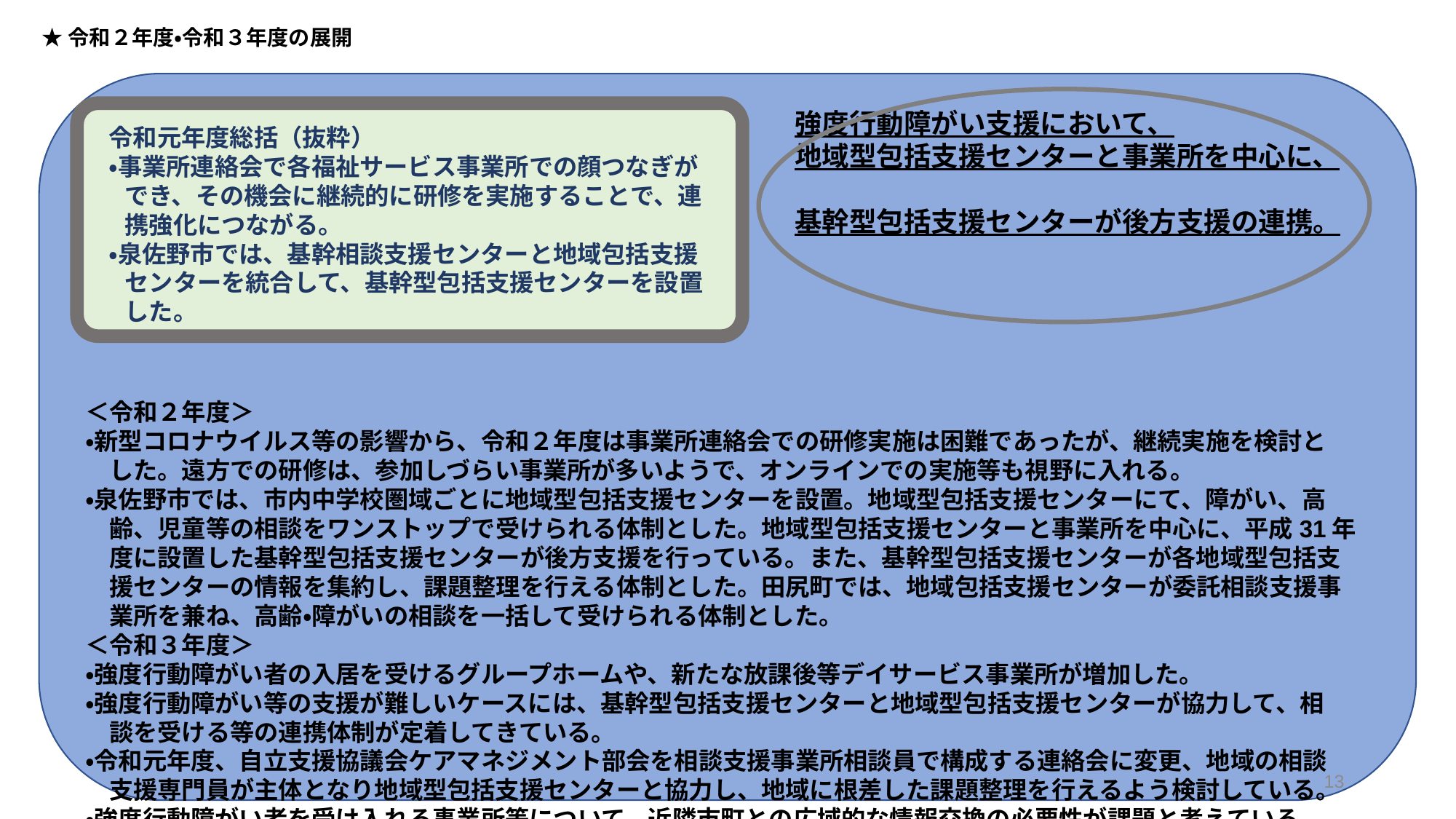

★令和２年度・令和３年度の展開

　　　　　　　　　　　　　　　　　　　　　　　　　　強度行動障がい支援において、
　　　　　　　　　　　　　　　　　　　　　　　　　　地域型包括支援センターと事業所を中心に、
　　　　　　　　　　　　　　　　　　　　　　　　　　基幹型包括支援センターが後方支援の連携。

＜令和２年度＞
・新型コロナウイルス等の影響から、令和２年度は事業所連絡会での研修実施は困難であったが、継続実施を検討と
　した。遠方での研修は、参加しづらい事業所が多いようで、オンラインでの実施等も視野に入れる。
・泉佐野市では、市内中学校圏域ごとに地域型包括支援センターを設置。地域型包括支援センターにて、障がい、高
　齢、児童等の相談をワンストップで受けられる体制とした。地域型包括支援センターと事業所を中心に、平成31年
　度に設置した基幹型包括支援センターが後方支援を行っている。また、基幹型包括支援センターが各地域型包括支
　援センターの情報を集約し、課題整理を行える体制とした。田尻町では、地域包括支援センターが委託相談支援事
　業所を兼ね、高齢・障がいの相談を一括して受けられる体制とした。
＜令和３年度＞
・強度行動障がい者の入居を受けるグループホームや、新たな放課後等デイサービス事業所が増加した。
・強度行動障がい等の支援が難しいケースには、基幹型包括支援センターと地域型包括支援センターが協力して、相
　談を受ける等の連携体制が定着してきている。
・令和元年度、自立支援協議会ケアマネジメント部会を相談支援事業所相談員で構成する連絡会に変更、地域の相談
　支援専門員が主体となり地域型包括支援センターと協力し、地域に根差した課題整理を行えるよう検討している。
・強度行動障がい者を受け入れる事業所等について、近隣市町との広域的な情報交換の必要性が課題と考えている。

令和元年度総括（抜粋）
・事業所連絡会で各福祉サービス事業所での顔つなぎができ、その機会に継続的に研修を実施することで、連携強化につながる。
・泉佐野市では、基幹相談支援センターと地域包括支援センターを統合して、基幹型包括支援センターを設置した。

13